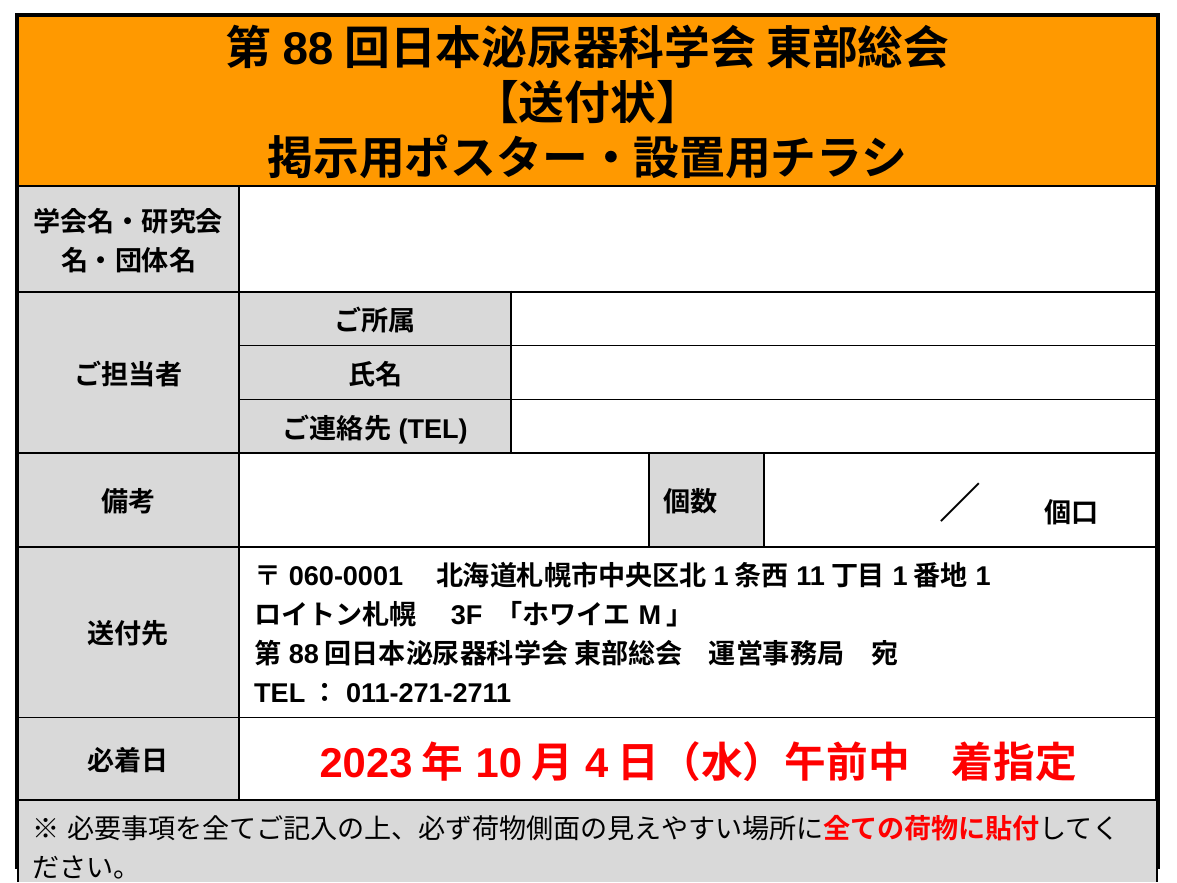

第88回日本泌尿器科学会 東部総会
【送付状】
掲示用ポスター・設置用チラシ

| 学会名・研究会名・団体名 |  |  |  |  |
| --- | --- | --- | --- | --- |
| ご担当者 | ご所属 |  |  |  |
|  | 氏名 |  |  |  |
|  | ご連絡先(TEL) |  |  |  |
| 備考 |  |  | 個数 | ／ |
| 送付先 | 〒060-0001　北海道札幌市中央区北1条西11丁目1番地1 ロイトン札幌　3F 「ホワイエM」 第88回日本泌尿器科学会 東部総会　運営事務局　宛 TEL：011-271-2711 |  |  |  |
| 必着日 | 2023年10月4日（水）午前中　着指定 |  |  |  |
| ※必要事項を全てご記入の上、必ず荷物側面の見えやすい場所に全ての荷物に貼付してください。 ※本送付状はカラーで印刷をお願いします。 |  |  |  |  |
個口